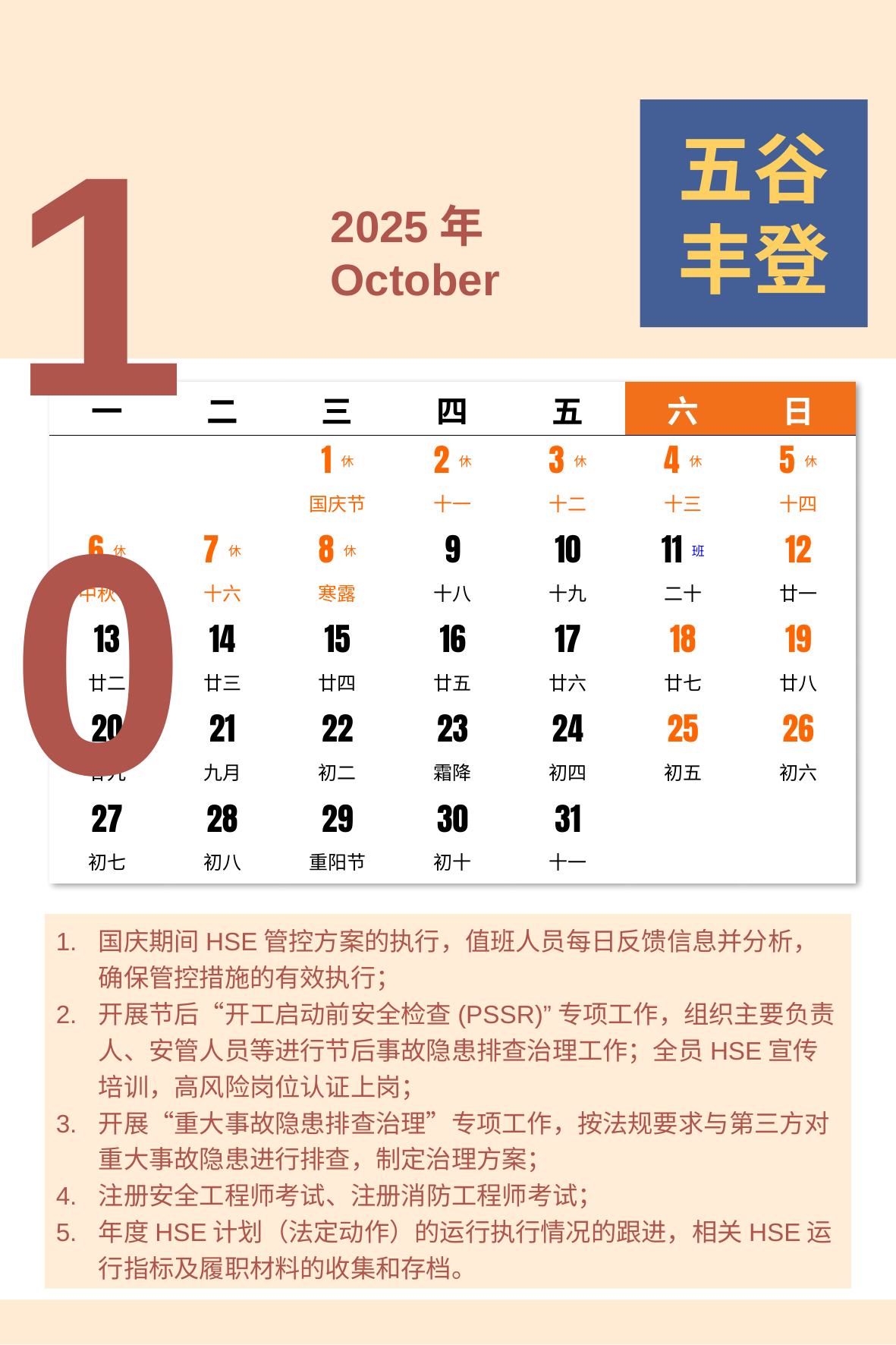

10

五谷丰登
2025年
October
| 一 | 二 | 三 | 四 | 五 | 六 | 日 |
| --- | --- | --- | --- | --- | --- | --- |
|  |  | 1休 | 2休 | 3休 | 4休 | 5休 |
|  |  | 国庆节 | 十一 | 十二 | 十三 | 十四 |
| 6休 | 7休 | 8休 | 9 | 10 | 11班 | 12 |
| 中秋节 | 十六 | 寒露 | 十八 | 十九 | 二十 | 廿一 |
| 13 | 14 | 15 | 16 | 17 | 18 | 19 |
| 廿二 | 廿三 | 廿四 | 廿五 | 廿六 | 廿七 | 廿八 |
| 20 | 21 | 22 | 23 | 24 | 25 | 26 |
| 廿九 | 九月 | 初二 | 霜降 | 初四 | 初五 | 初六 |
| 27 | 28 | 29 | 30 | 31 |  |  |
| 初七 | 初八 | 重阳节 | 初十 | 十一 |  |  |
国庆期间HSE管控方案的执行，值班人员每日反馈信息并分析，确保管控措施的有效执行；
开展节后“开工启动前安全检查(PSSR)”专项工作，组织主要负责人、安管人员等进行节后事故隐患排查治理工作；全员HSE宣传培训，高风险岗位认证上岗；
开展“重大事故隐患排查治理”专项工作，按法规要求与第三方对重大事故隐患进行排查，制定治理方案；
注册安全工程师考试、注册消防工程师考试；
年度HSE计划（法定动作）的运行执行情况的跟进，相关HSE运行指标及履职材料的收集和存档。